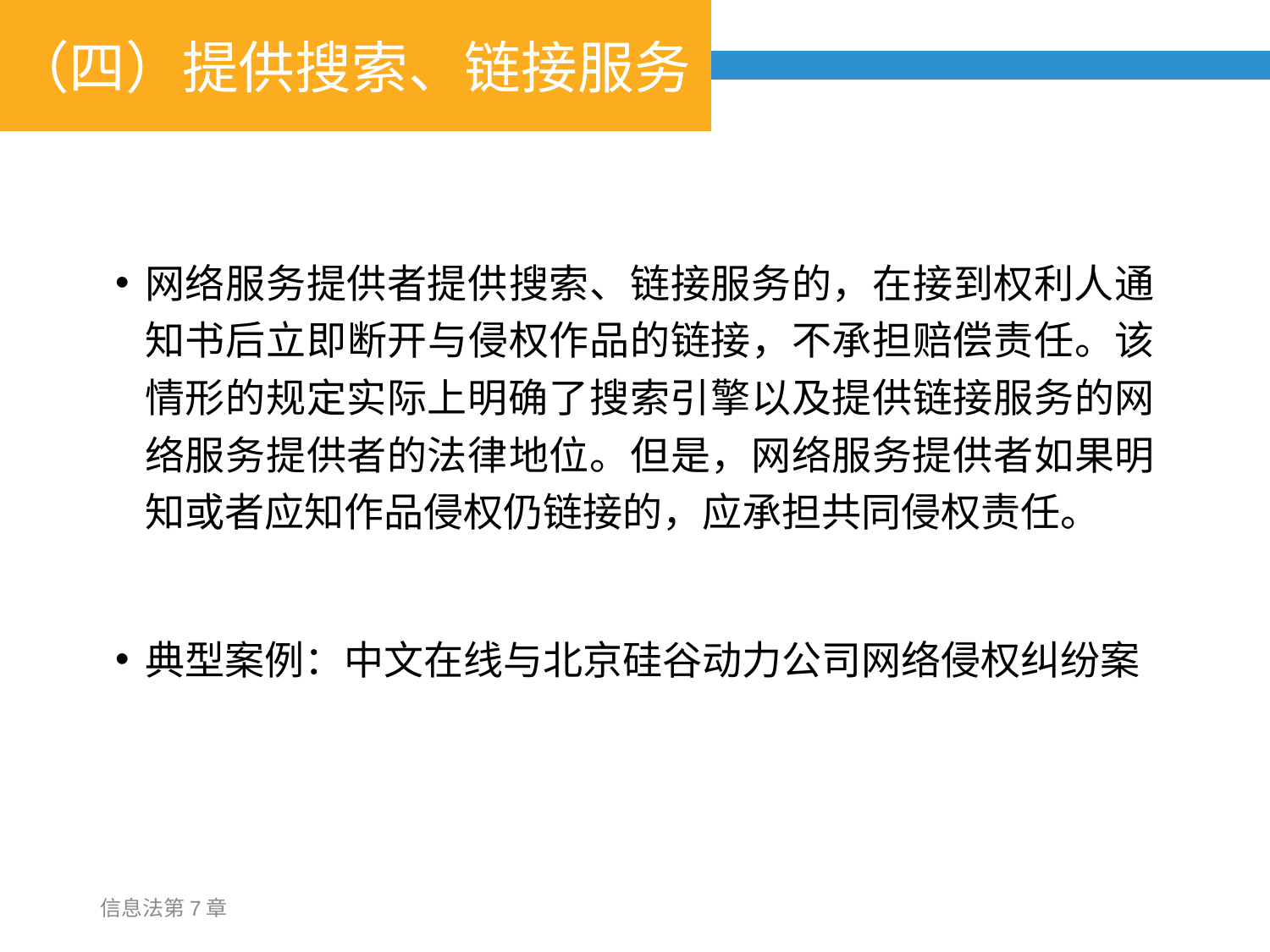

# （四）提供搜索、链接服务
网络服务提供者提供搜索、链接服务的，在接到权利人通知书后立即断开与侵权作品的链接，不承担赔偿责任。该情形的规定实际上明确了搜索引擎以及提供链接服务的网络服务提供者的法律地位。但是，网络服务提供者如果明知或者应知作品侵权仍链接的，应承担共同侵权责任。

典型案例：中文在线与北京硅谷动力公司网络侵权纠纷案

信息法第7章